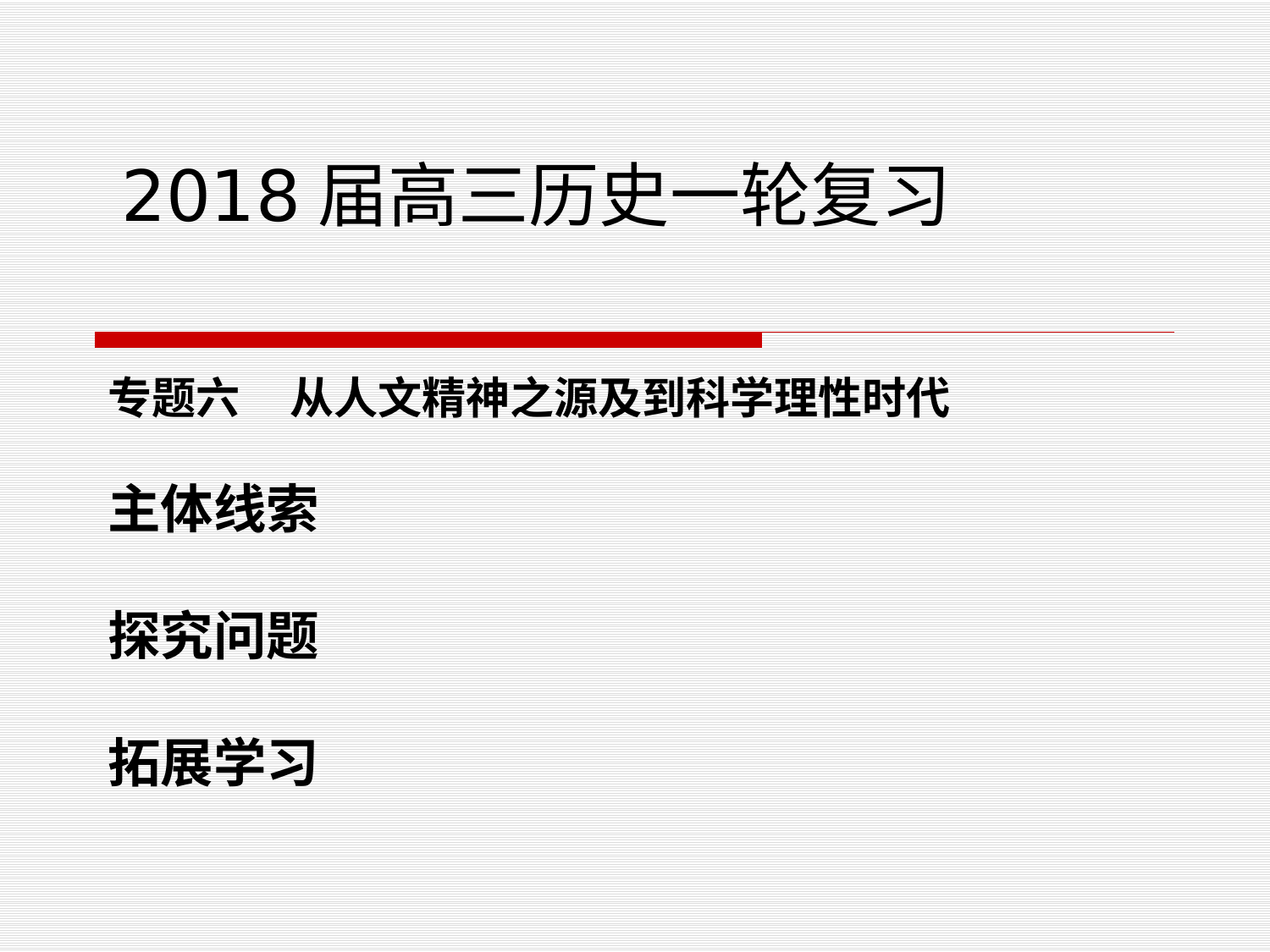

# 2018届高三历史一轮复习
专题六     从人文精神之源及到科学理性时代
主体线索

探究问题

拓展学习